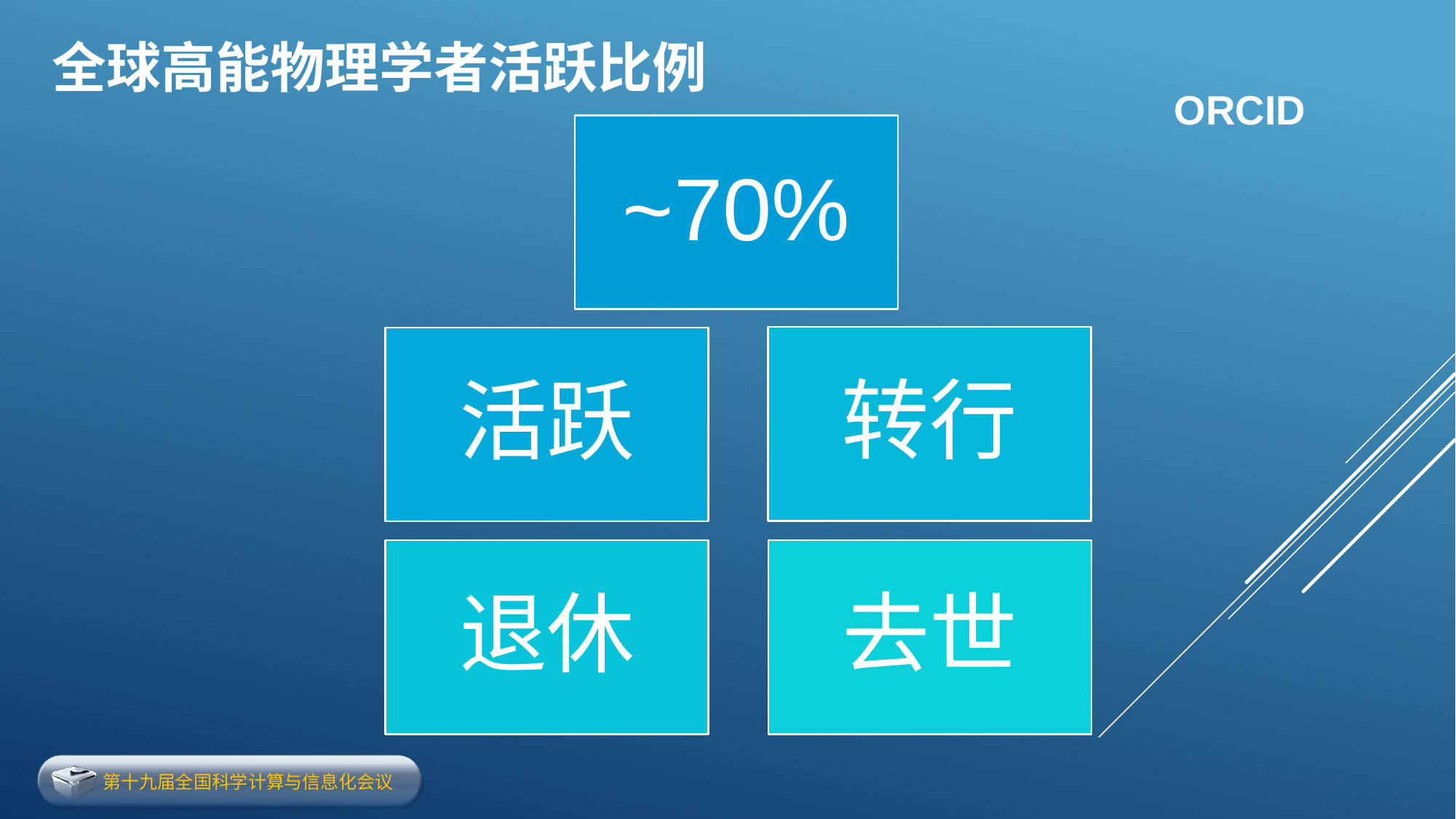

# 全球高能物理学者活跃比例
ORCID
~70%
活跃
转行
退休
去世